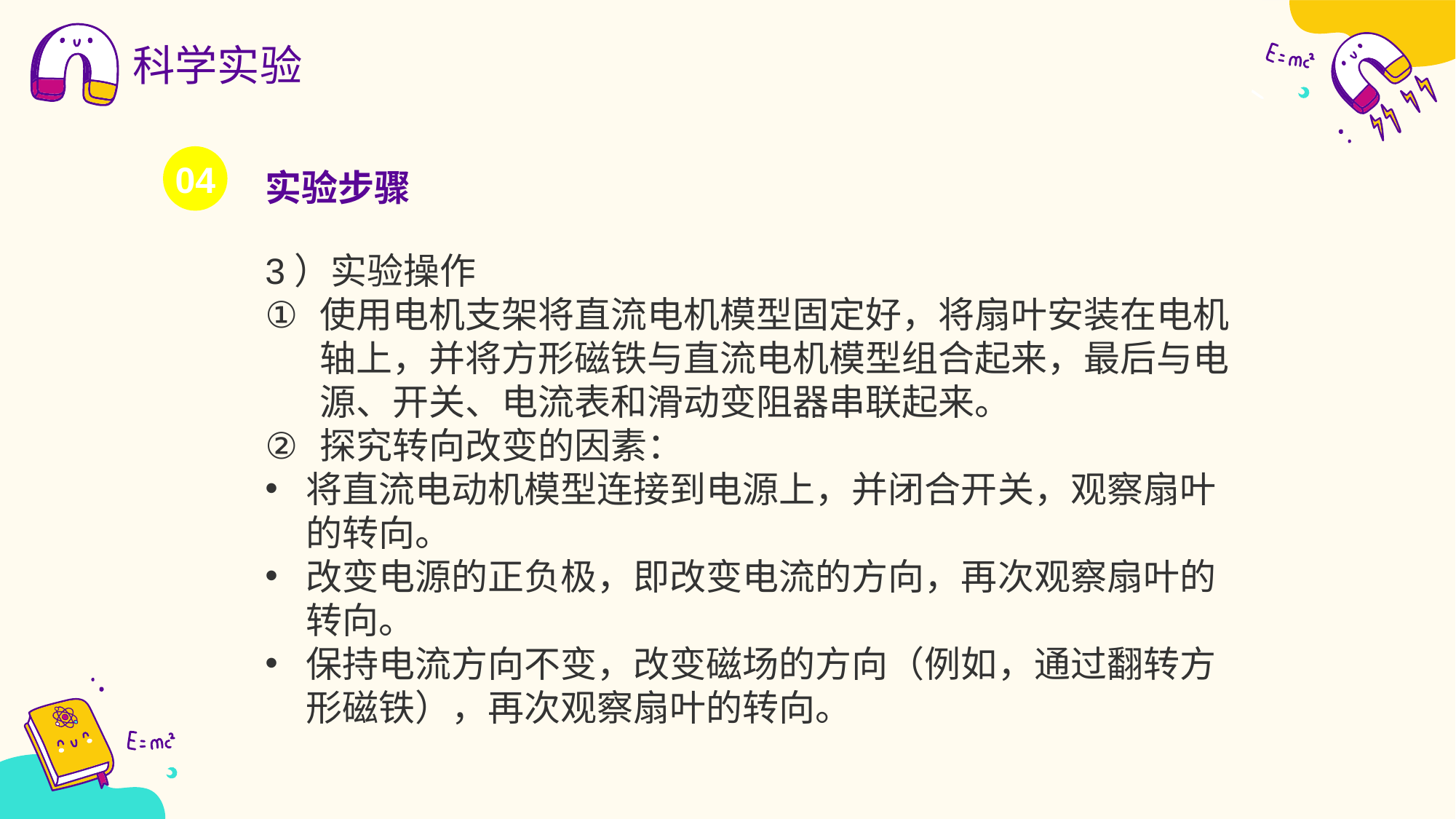

科学实验
实验步骤
04
3）实验操作
使用电机支架将直流电机模型固定好，将扇叶安装在电机轴上，并将方形磁铁与直流电机模型组合起来，最后与电源、开关、电流表和滑动变阻器串联起来。
探究转向改变的因素‌：
将直流电动机模型连接到电源上，并闭合开关，观察扇叶的转向。
改变电源的正负极，即改变电流的方向，再次观察扇叶的转向。
保持电流方向不变，改变磁场的方向（例如，通过翻转方形磁铁），再次观察扇叶的转向。